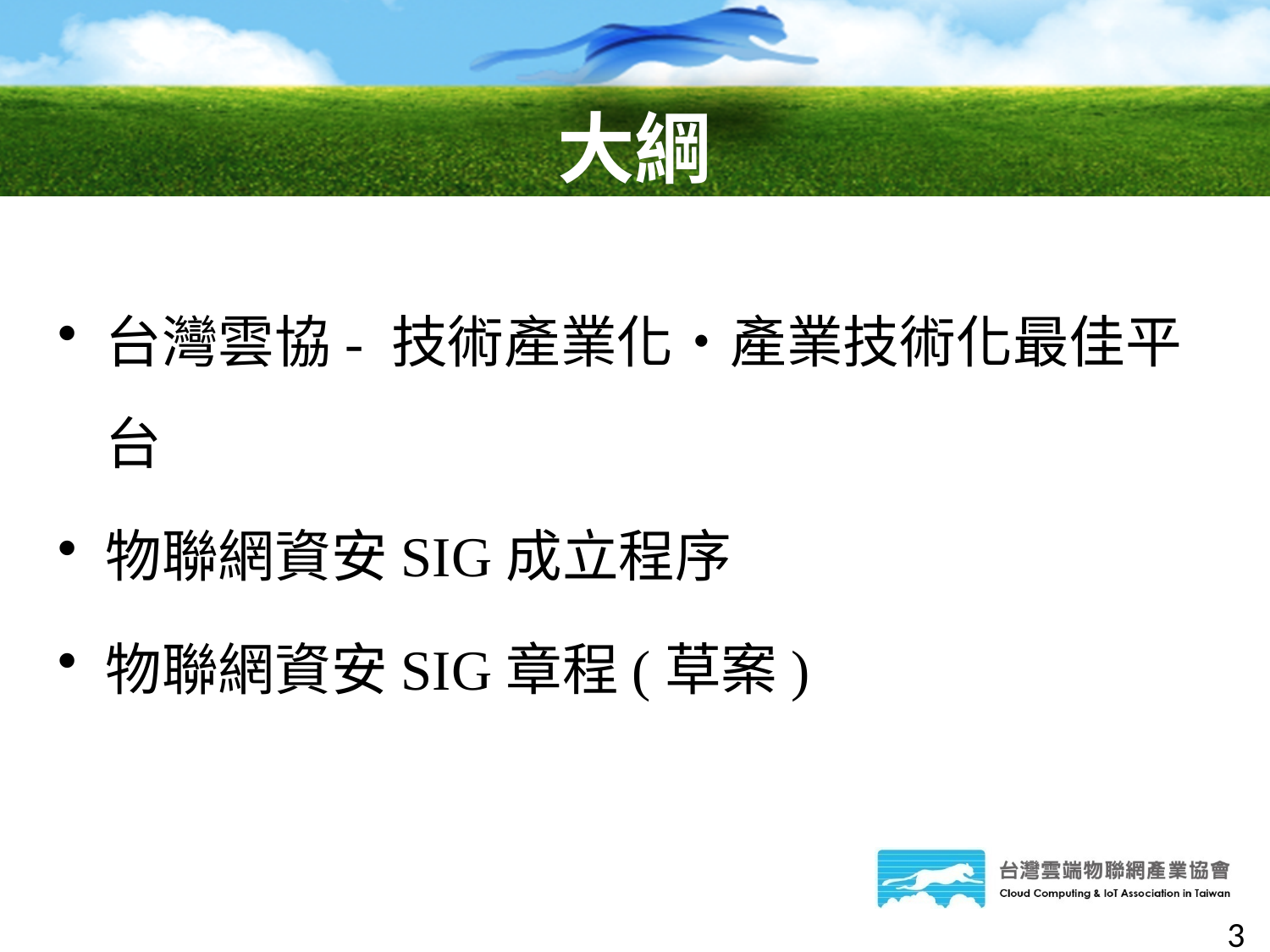

# 大綱
台灣雲協- 技術產業化‧產業技術化最佳平台
物聯網資安SIG成立程序
物聯網資安SIG章程(草案)